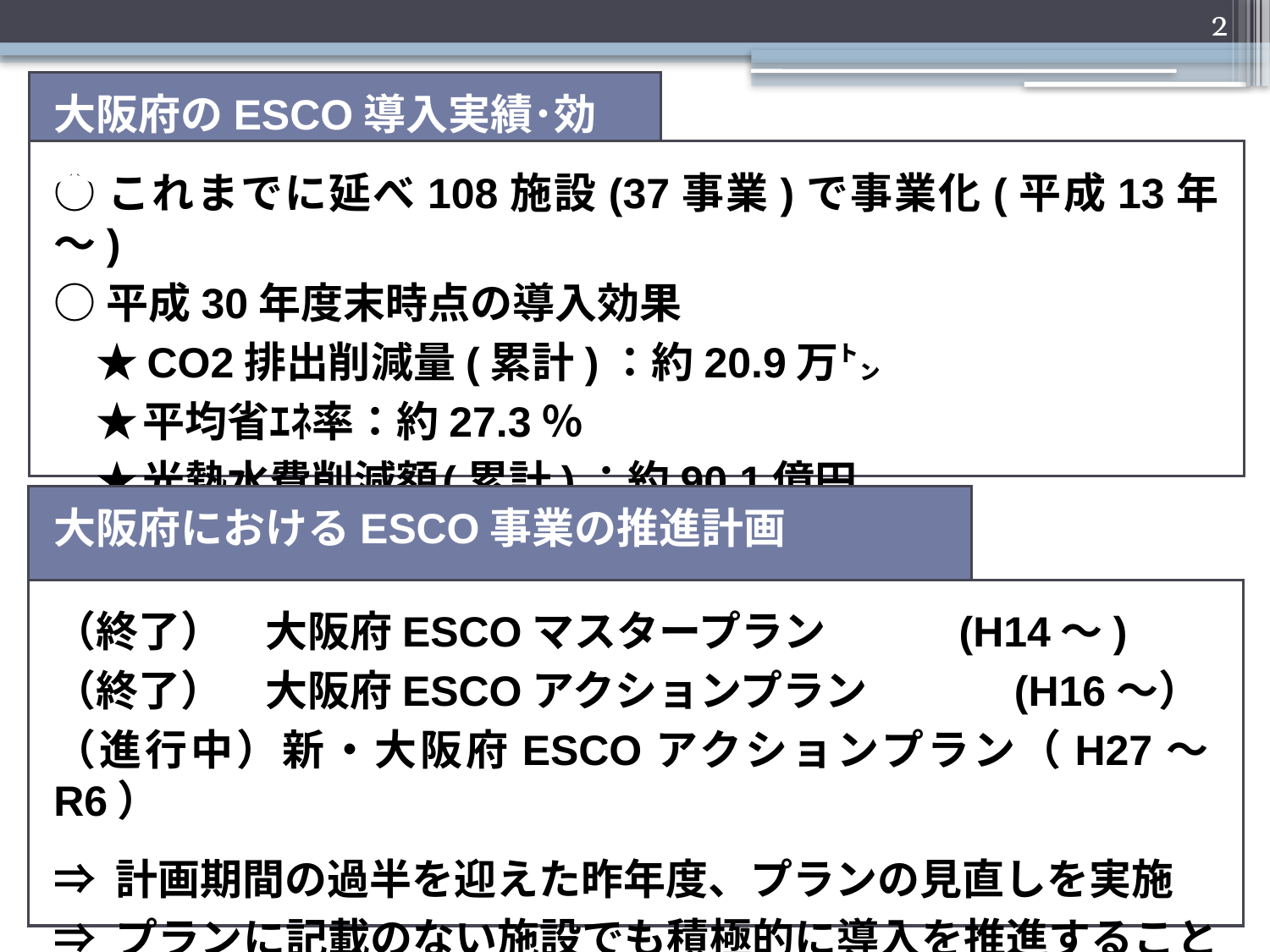

2
大阪府のESCO導入実績･効果

○これまでに延べ108施設(37事業)で事業化(平成13年～)
○平成30年度末時点の導入効果
　★ CO2排出削減量(累計)：約20.9万㌧
　★ 平均省ｴﾈ率：約27.3％
　★ 光熱水費削減額 (累計)：約90.1億円
大阪府におけるESCO事業の推進計画
（終了）　大阪府ESCOマスタープラン    　　(H14～)
（終了）　大阪府ESCOアクションプラン 　　　(H16～）
（進行中）新・大阪府ESCOアクションプラン（H27～R6）

⇒ 計画期間の過半を迎えた昨年度、プランの見直しを実施
⇒ プランに記載のない施設でも積極的に導入を推進することを明記